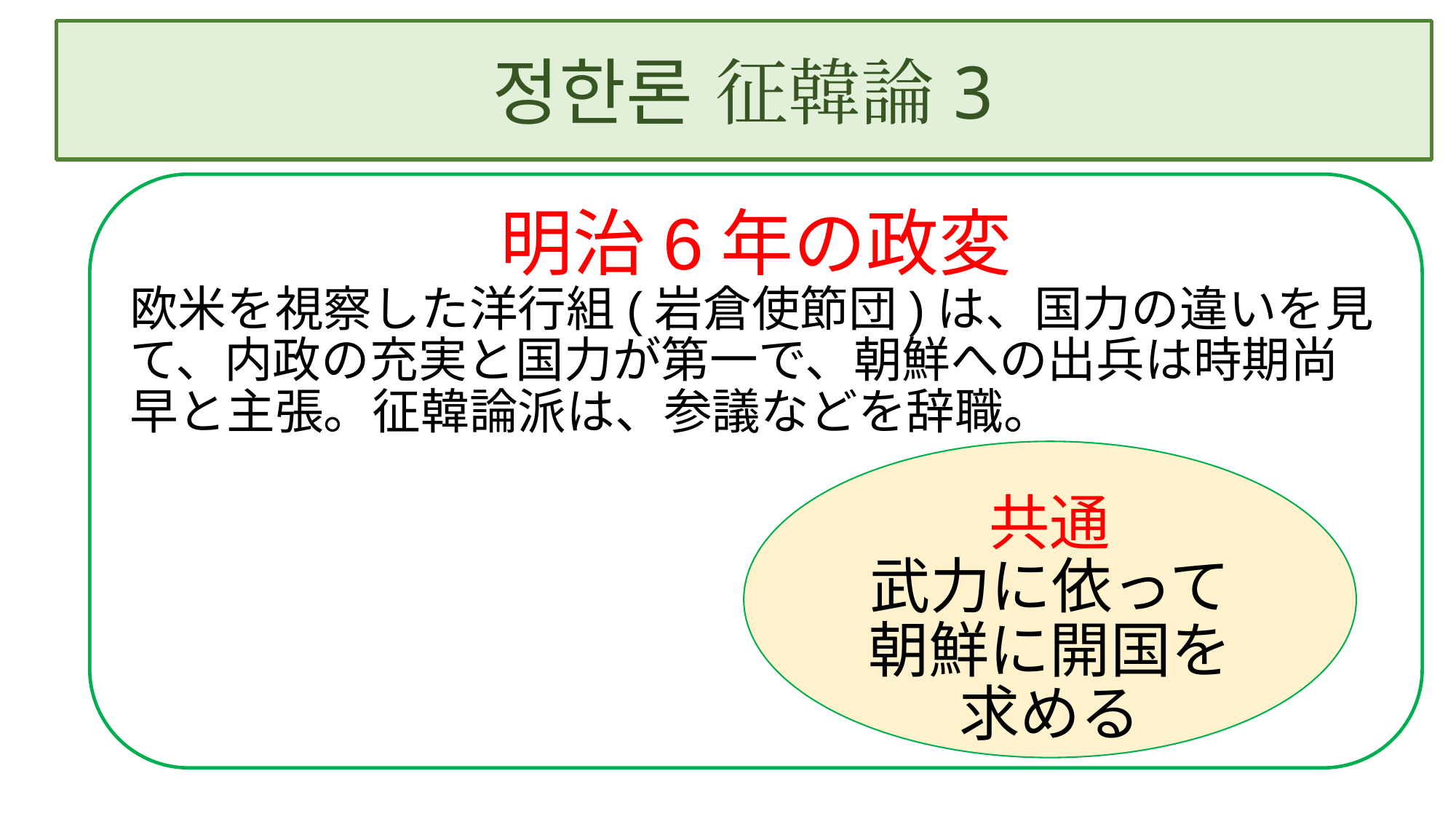

정한론 征韓論3
明治6年の政変
欧米を視察した洋行組(岩倉使節団)は、国力の違いを見て、内政の充実と国力が第一で、朝鮮への出兵は時期尚早と主張。征韓論派は、参議などを辞職。

共通
武力に依って朝鮮に開国を求める